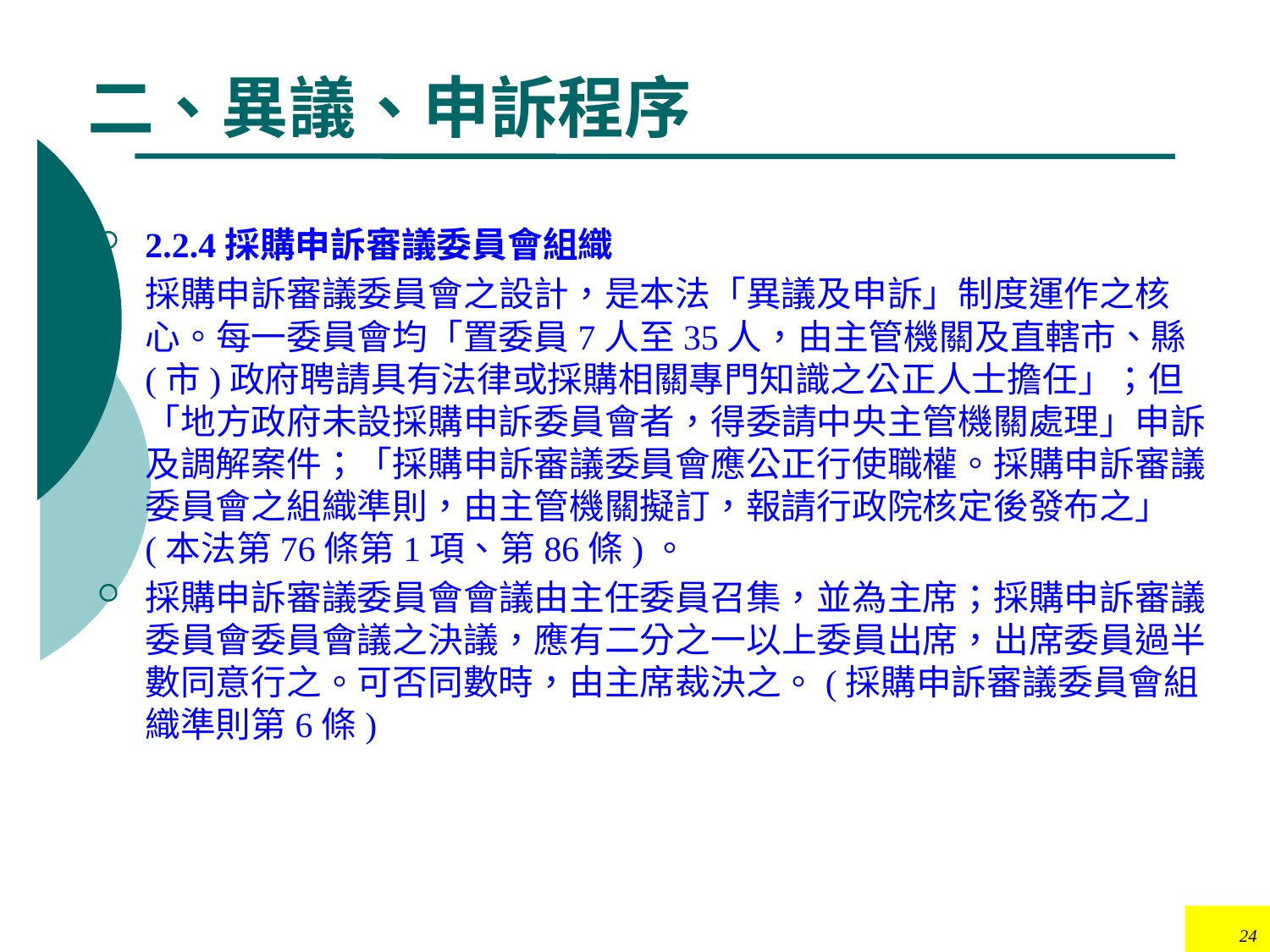

# 二、異議、申訴程序
2.2.4採購申訴審議委員會組織
採購申訴審議委員會之設計，是本法「異議及申訴」制度運作之核心。每一委員會均「置委員7人至35人，由主管機關及直轄市、縣(市)政府聘請具有法律或採購相關專門知識之公正人士擔任」；但「地方政府未設採購申訴委員會者，得委請中央主管機關處理」申訴及調解案件；「採購申訴審議委員會應公正行使職權。採購申訴審議委員會之組織準則，由主管機關擬訂，報請行政院核定後發布之」(本法第76條第1項、第86條)。
採購申訴審議委員會會議由主任委員召集，並為主席；採購申訴審議委員會委員會議之決議，應有二分之一以上委員出席，出席委員過半數同意行之。可否同數時，由主席裁決之。(採購申訴審議委員會組織準則第6條)
24